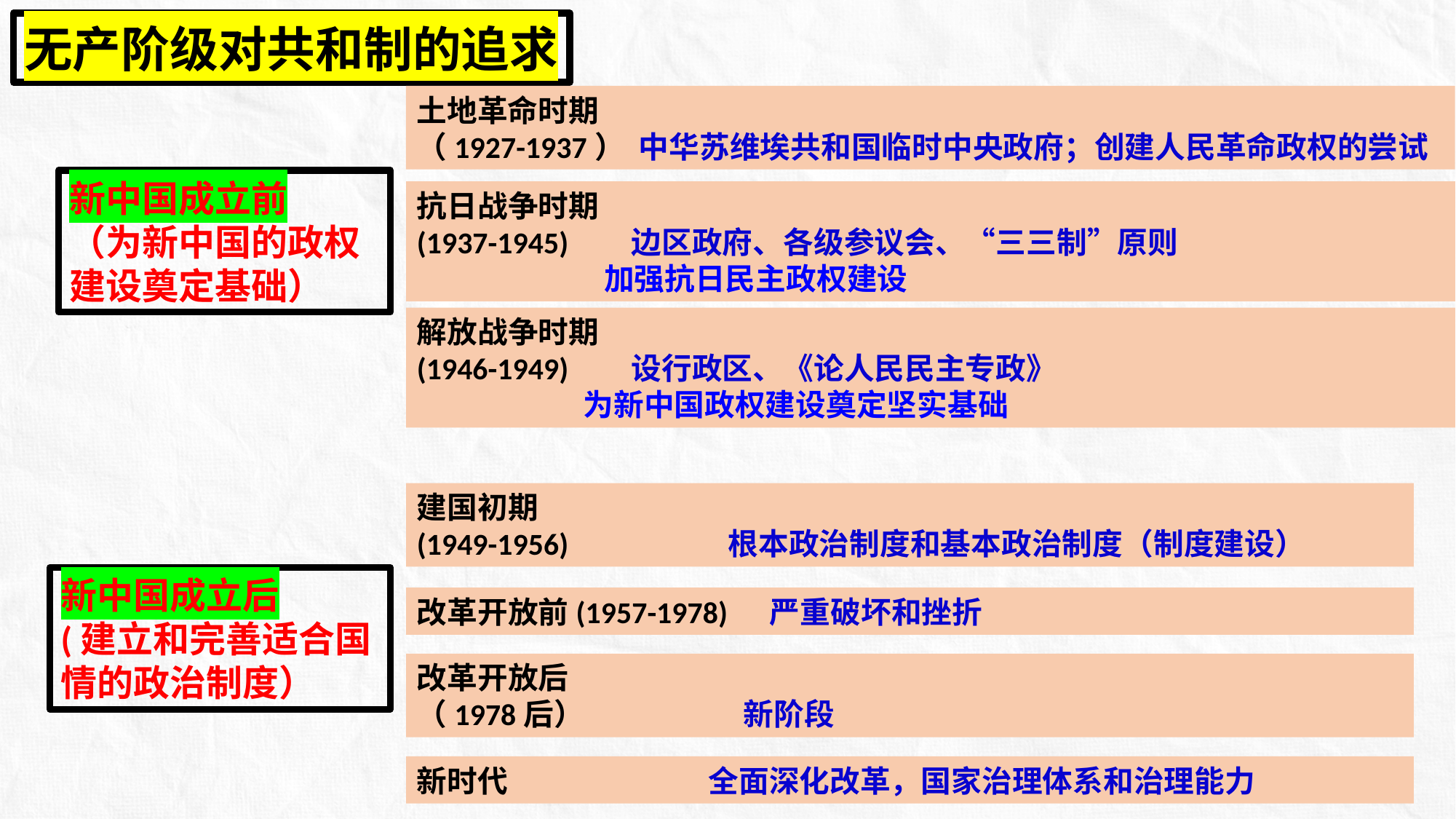

无产阶级对共和制的追求
土地革命时期
（1927-1937）  中华苏维埃共和国临时中央政府；创建人民革命政权的尝试
新中国成立前
（为新中国的政权建设奠定基础）
抗日战争时期
(1937-1945)        边区政府、各级参议会、“三三制”原则
                          加强抗日民主政权建设
解放战争时期
(1946-1949)        设行政区、《论人民民主专政》
                       为新中国政权建设奠定坚实基础

建国初期
(1949-1956)                      根本政治制度和基本政治制度（制度建设）
新中国成立后
(建立和完善适合国情的政治制度）
改革开放前(1957-1978)     严重破坏和挫折
改革开放后
（1978后）                       新阶段
新时代                             全面深化改革，国家治理体系和治理能力